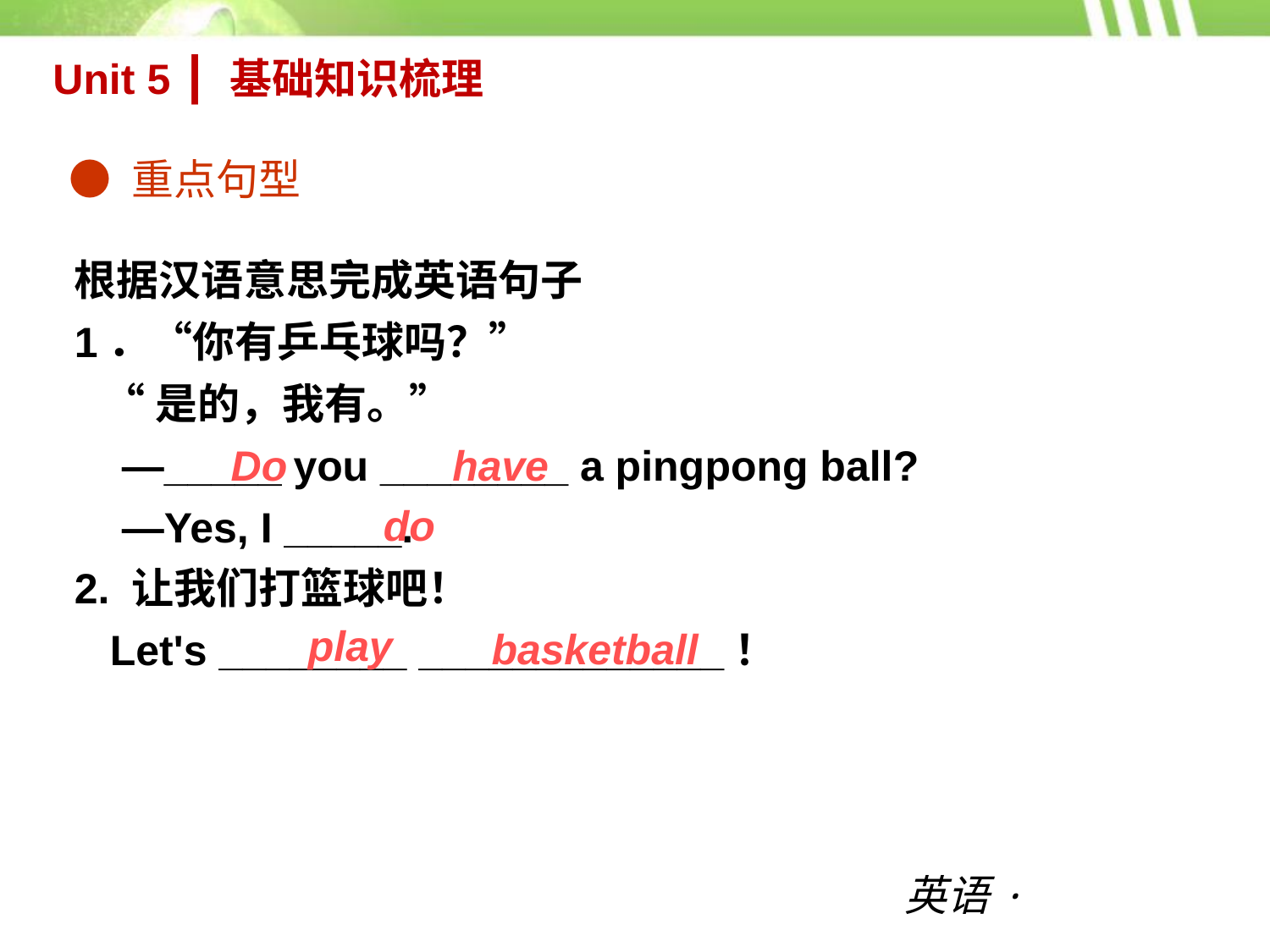

Unit 5 ┃ 基础知识梳理
● 重点句型
根据汉语意思完成英语句子
1．“你有乒乓球吗？”
   “是的，我有。”
    —_____ you ________ a ping­pong ball?
    —Yes, I _____.
2. 让我们打篮球吧！
   Let's ________ _____________！
Do
have
do
play
basketball
英语·新课标（RJ）